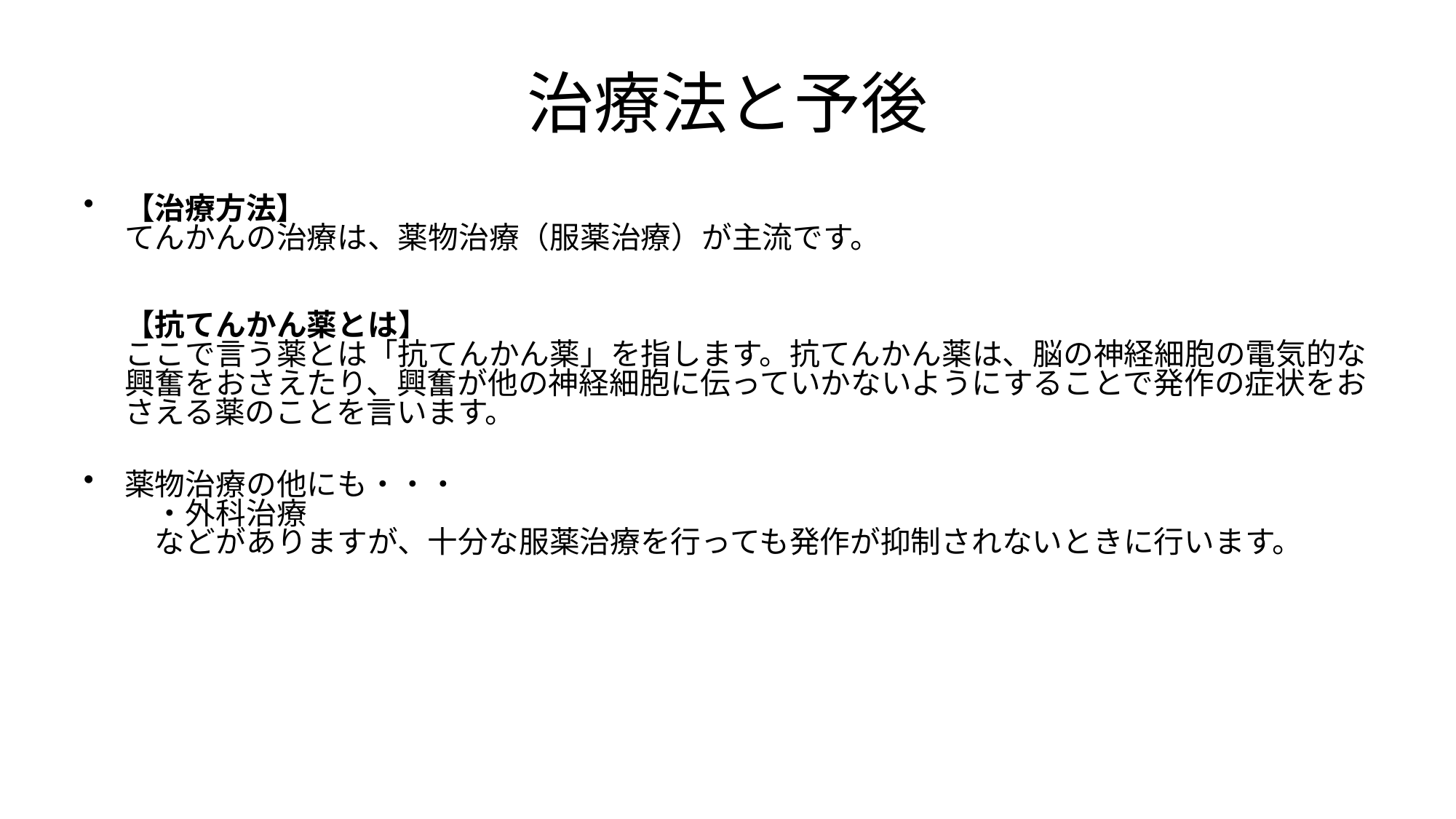

# 治療法と予後
【治療方法】
てんかんの治療は、薬物治療（服薬治療）が主流です。
【抗てんかん薬とは】
ここで言う薬とは「抗てんかん薬」を指します。抗てんかん薬は、脳の神経細胞の電気的な興奮をおさえたり、興奮が他の神経細胞に伝っていかないようにすることで発作の症状をおさえる薬のことを言います。
薬物治療の他にも・・・
　・外科治療
　などがありますが、十分な服薬治療を行っても発作が抑制されないときに行います。